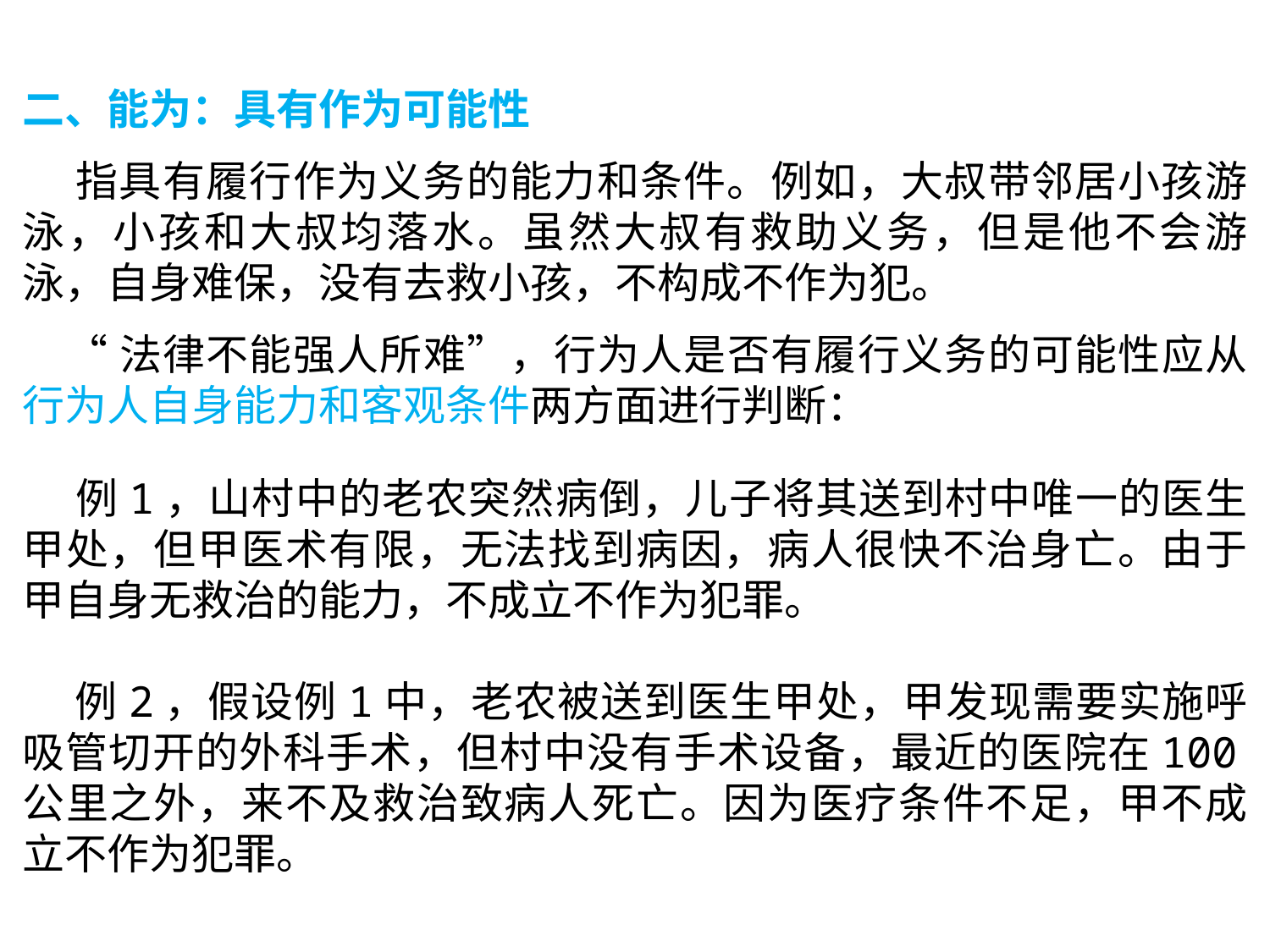

二、能为：具有作为可能性

    指具有履行作为义务的能力和条件。例如，大叔带邻居小孩游泳，小孩和大叔均落水。虽然大叔有救助义务，但是他不会游泳，自身难保，没有去救小孩，不构成不作为犯。

    “法律不能强人所难”，行为人是否有履行义务的可能性应从行为人自身能力和客观条件两方面进行判断：

    例1，山村中的老农突然病倒，儿子将其送到村中唯一的医生甲处，但甲医术有限，无法找到病因，病人很快不治身亡。由于甲自身无救治的能力，不成立不作为犯罪。

    例2，假设例1中，老农被送到医生甲处，甲发现需要实施呼吸管切开的外科手术，但村中没有手术设备，最近的医院在100公里之外，来不及救治致病人死亡。因为医疗条件不足，甲不成立不作为犯罪。